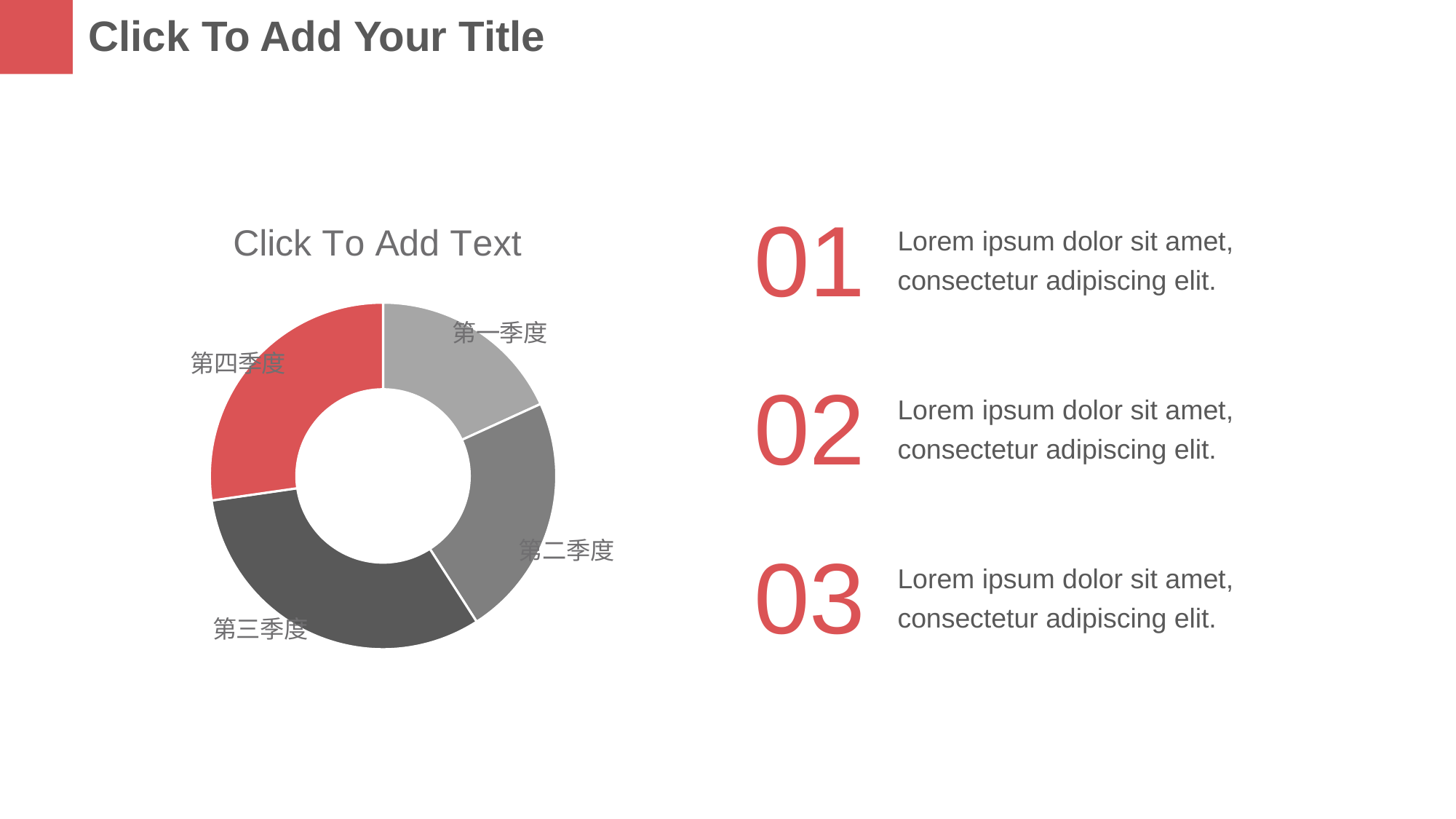

Click To Add Your Title
01

### Chart: Click To Add Text

| Category | 销售额 |
|---|---|
| 第一季度 | 120.0 |
| 第二季度 | 150.0 |
| 第三季度 | 210.0 |
| 第四季度 | 180.0 |
Lorem ipsum dolor sit amet, consectetur adipiscing elit.
02
Lorem ipsum dolor sit amet, consectetur adipiscing elit.
03
Lorem ipsum dolor sit amet, consectetur adipiscing elit.